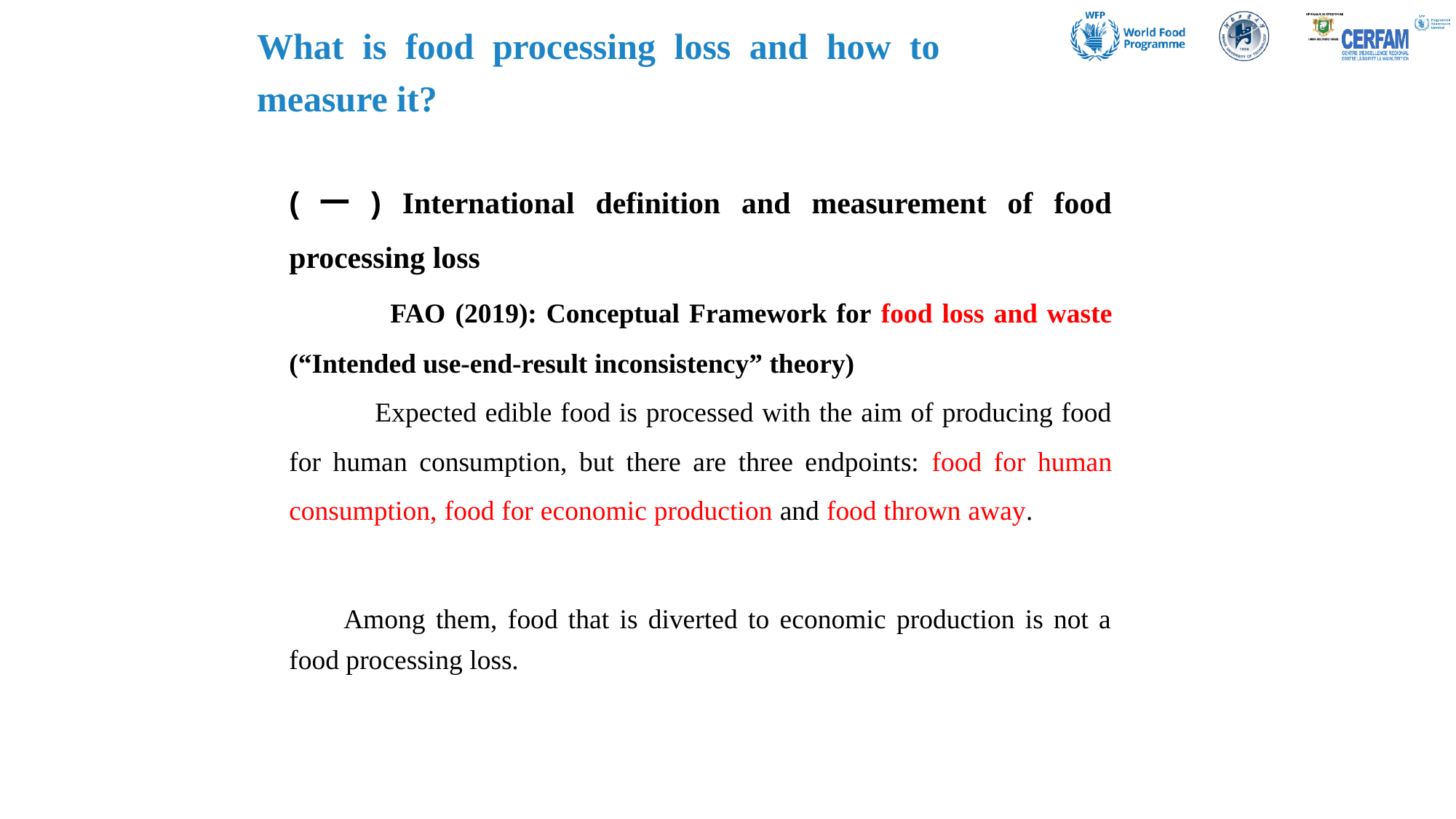

What is food processing loss and how to measure it?
(一) International definition and measurement of food processing loss
          FAO (2019): Conceptual Framework for food loss and waste (“Intended use-end-result inconsistency” theory)
          Expected edible food is processed with the aim of producing food for human consumption, but there are three endpoints: food for human consumption, food for economic production and food thrown away.
Among them, food that is diverted to economic production is not a food processing loss.